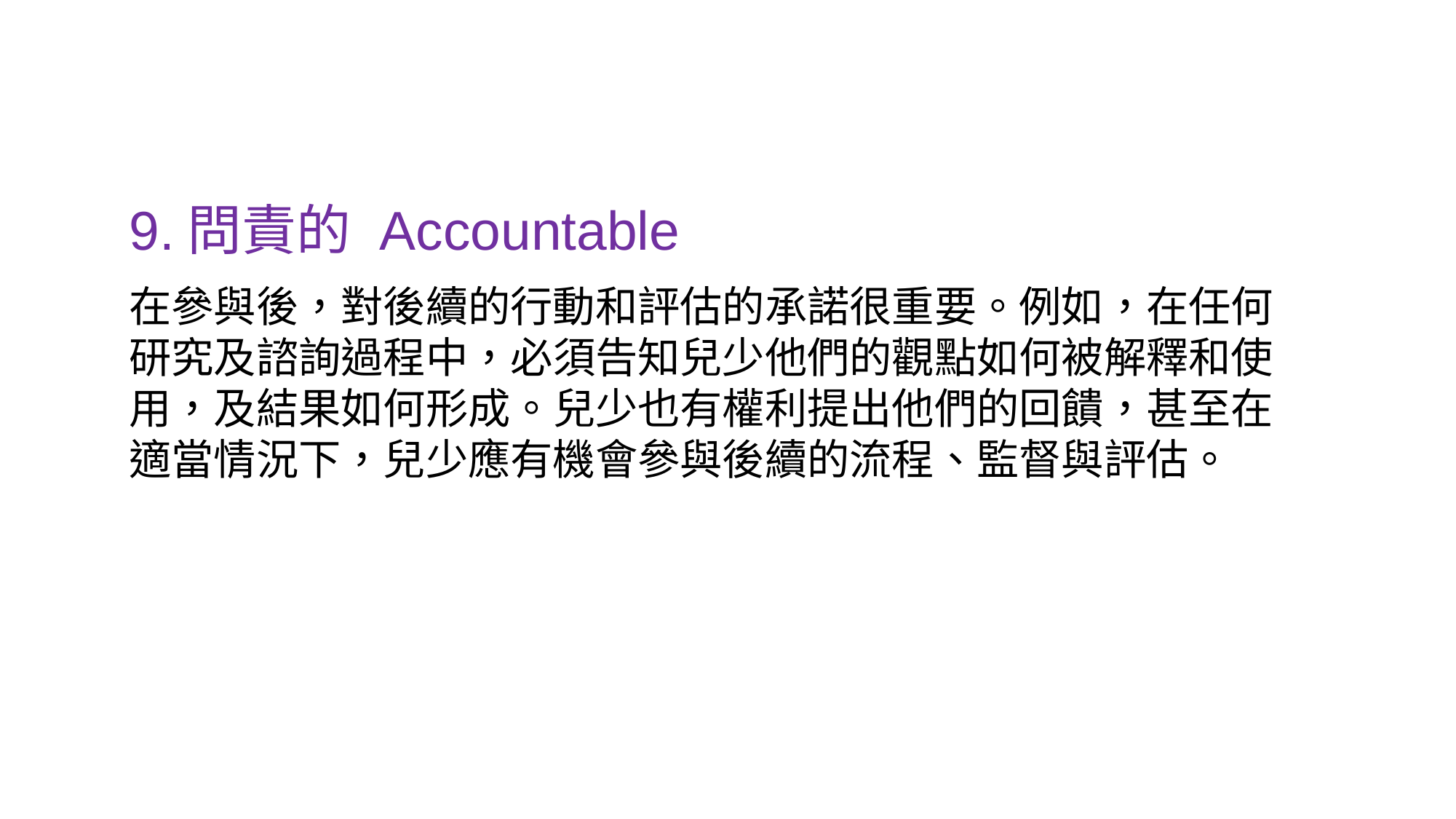

9.問責的 Accountable
在參與後，對後續的行動和評估的承諾很重要。例如，在任何研究及諮詢過程中，必須告知兒少他們的觀點如何被解釋和使用，及結果如何形成。兒少也有權利提出他們的回饋，甚至在適當情況下，兒少應有機會參與後續的流程、監督與評估。